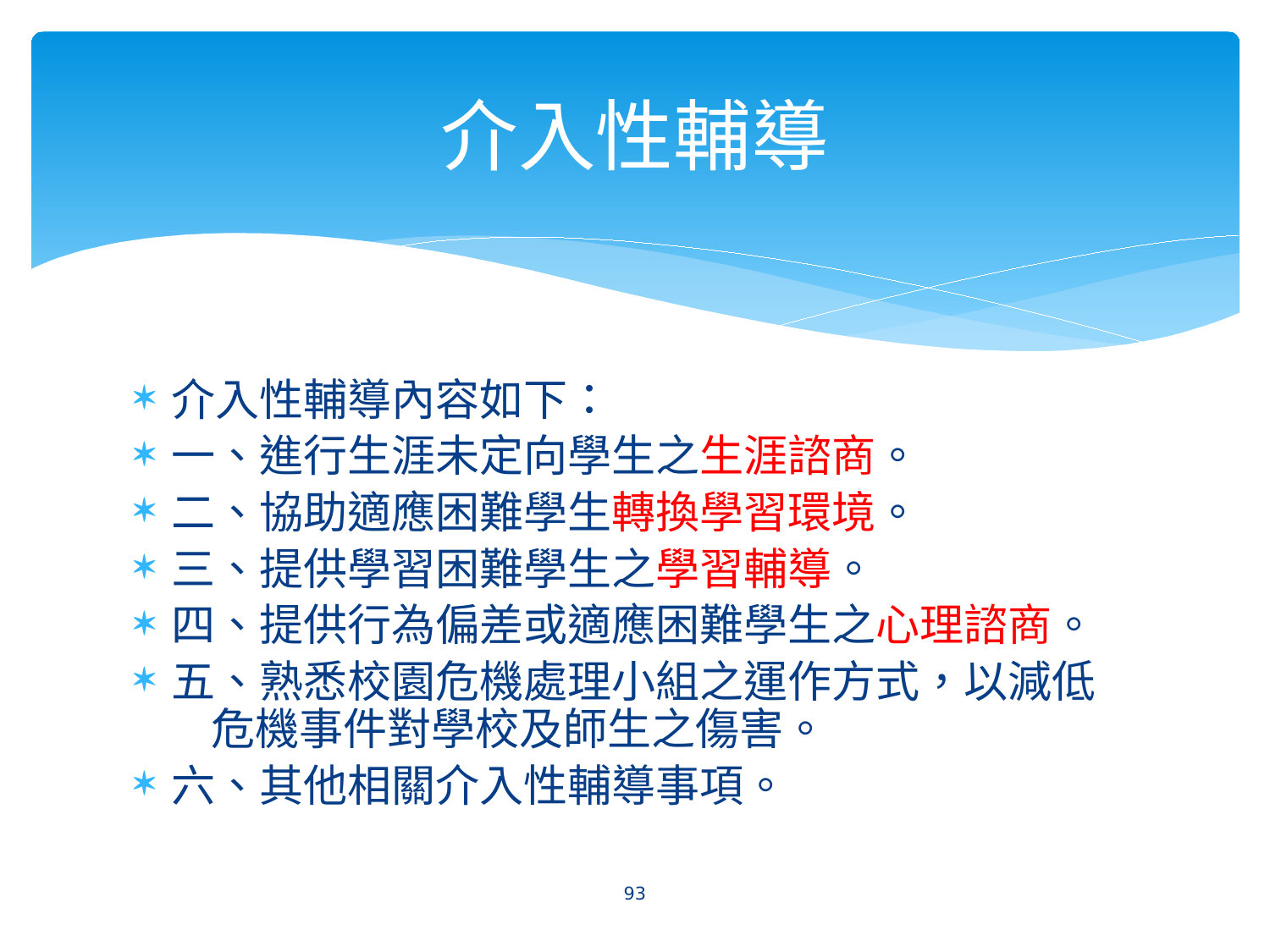

# 介入性輔導
介入性輔導內容如下：
一、進行生涯未定向學生之生涯諮商。
二、協助適應困難學生轉換學習環境。
三、提供學習困難學生之學習輔導。
四、提供行為偏差或適應困難學生之心理諮商。
五、熟悉校園危機處理小組之運作方式，以減低
    危機事件對學校及師生之傷害。
六、其他相關介入性輔導事項。
93